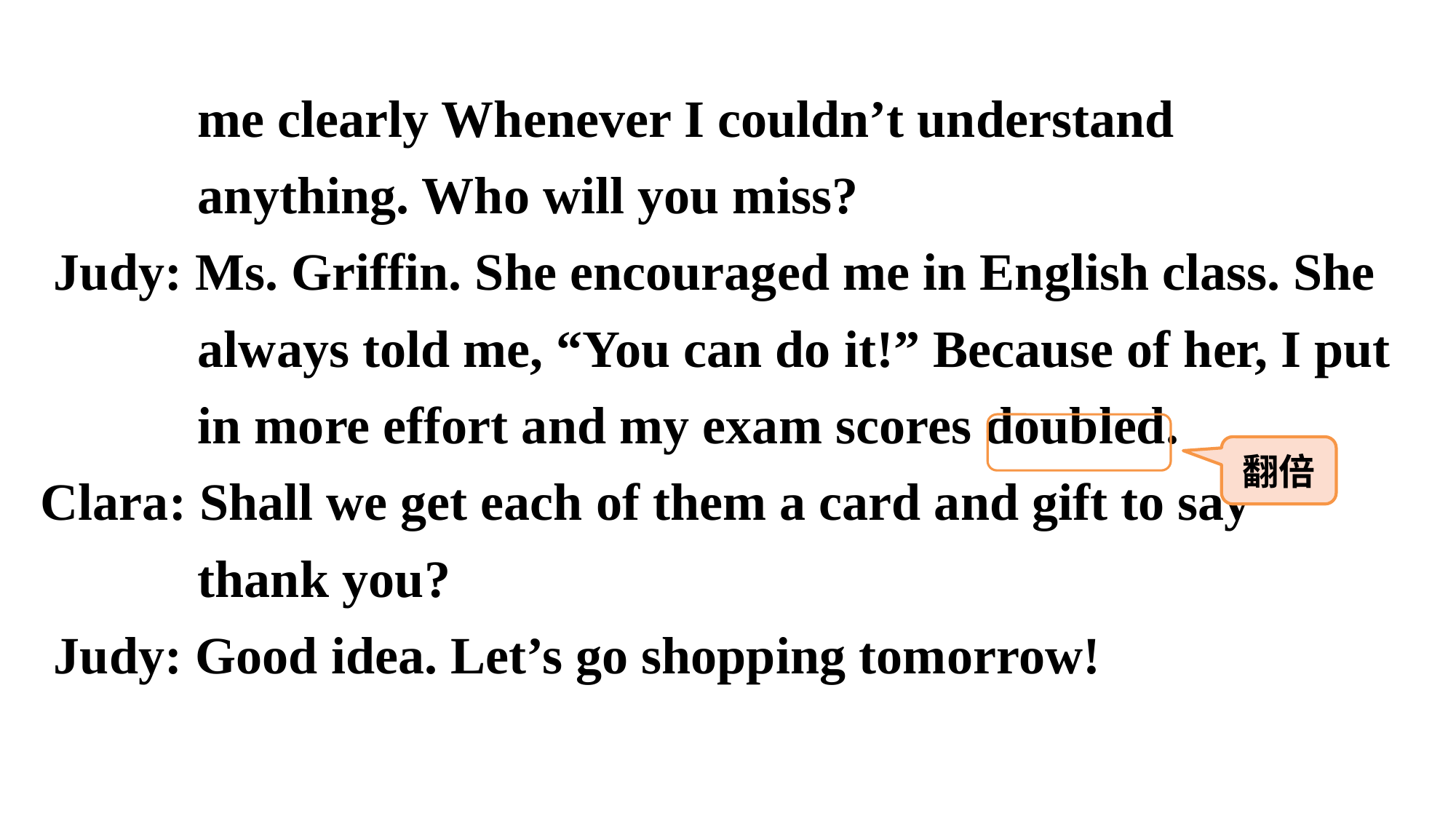

me clearly Whenever I couldn’t understand
            anything. Who will you miss?
 Judy: Ms. Griffin. She encouraged me in English class. She
            always told me, “You can do it!” Because of her, I put
            in more effort and my exam scores doubled.
Clara: Shall we get each of them a card and gift to say
            thank you?
 Judy: Good idea. Let’s go shopping tomorrow!

翻倍